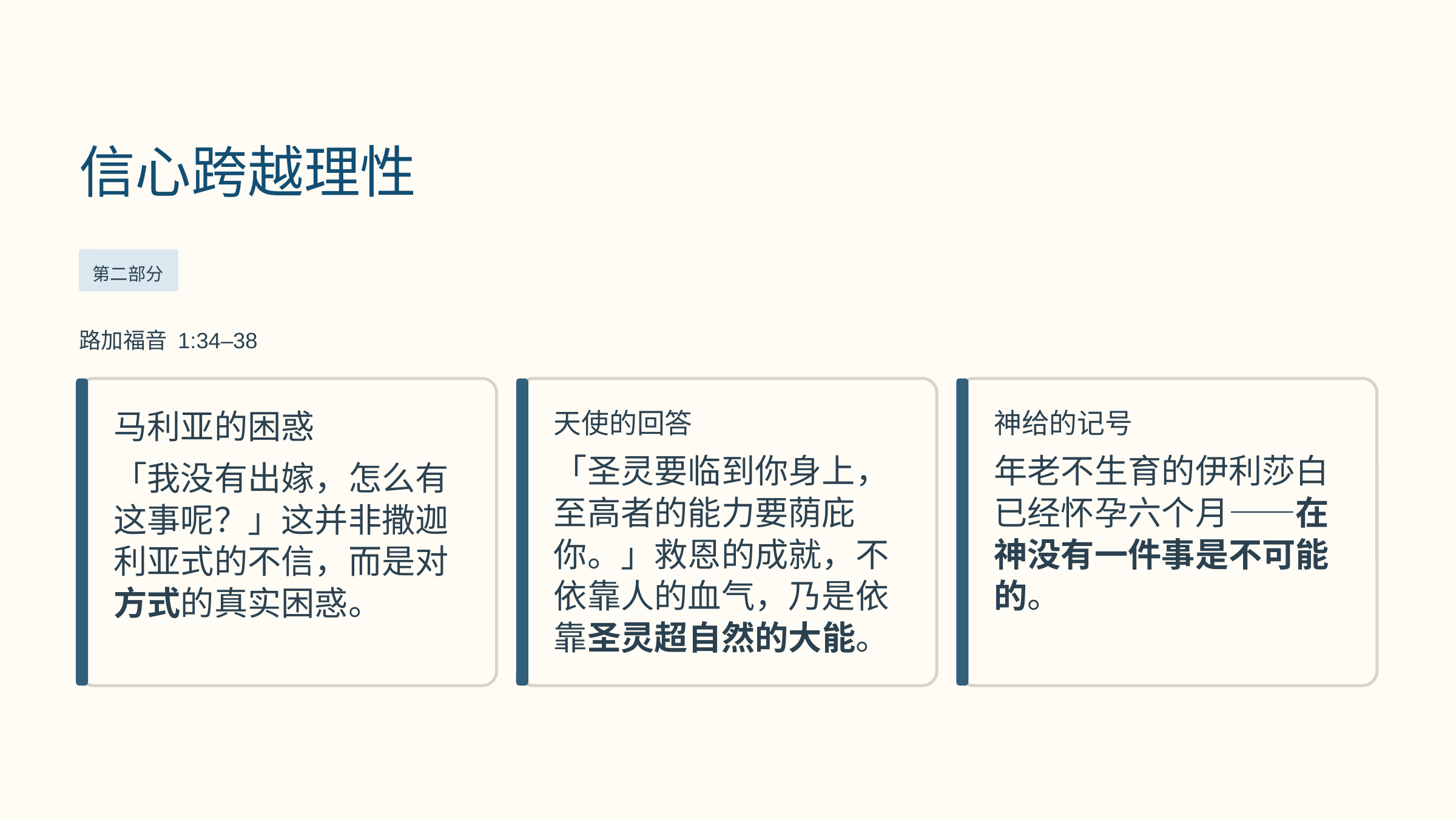

信心跨越理性

第二部分
路加福音 1:34–38

马利亚的困惑
天使的回答
神给的记号
「圣灵要临到你身上，至高者的能力要荫庇你。」救恩的成就，不依靠人的血气，乃是依靠圣灵超自然的大能。
年老不生育的伊利莎白已经怀孕六个月——在神没有一件事是不可能的。
「我没有出嫁，怎么有这事呢？」这并非撒迦利亚式的不信，而是对方式的真实困惑。